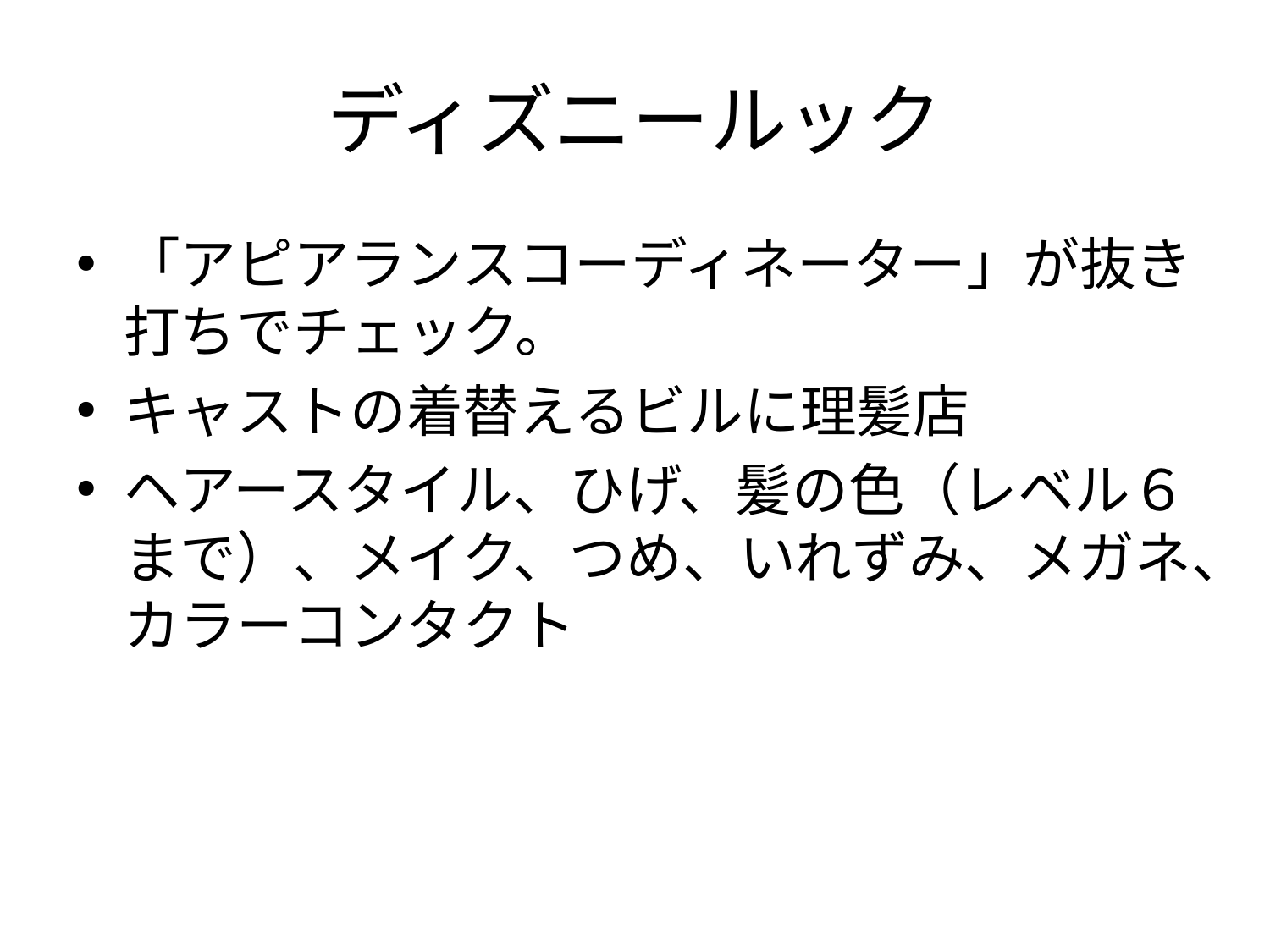

# ディズニールック
「アピアランスコーディネーター」が抜き打ちでチェック。
キャストの着替えるビルに理髪店
ヘアースタイル、ひげ、髪の色（レベル６まで）、メイク、つめ、いれずみ、メガネ、カラーコンタクト